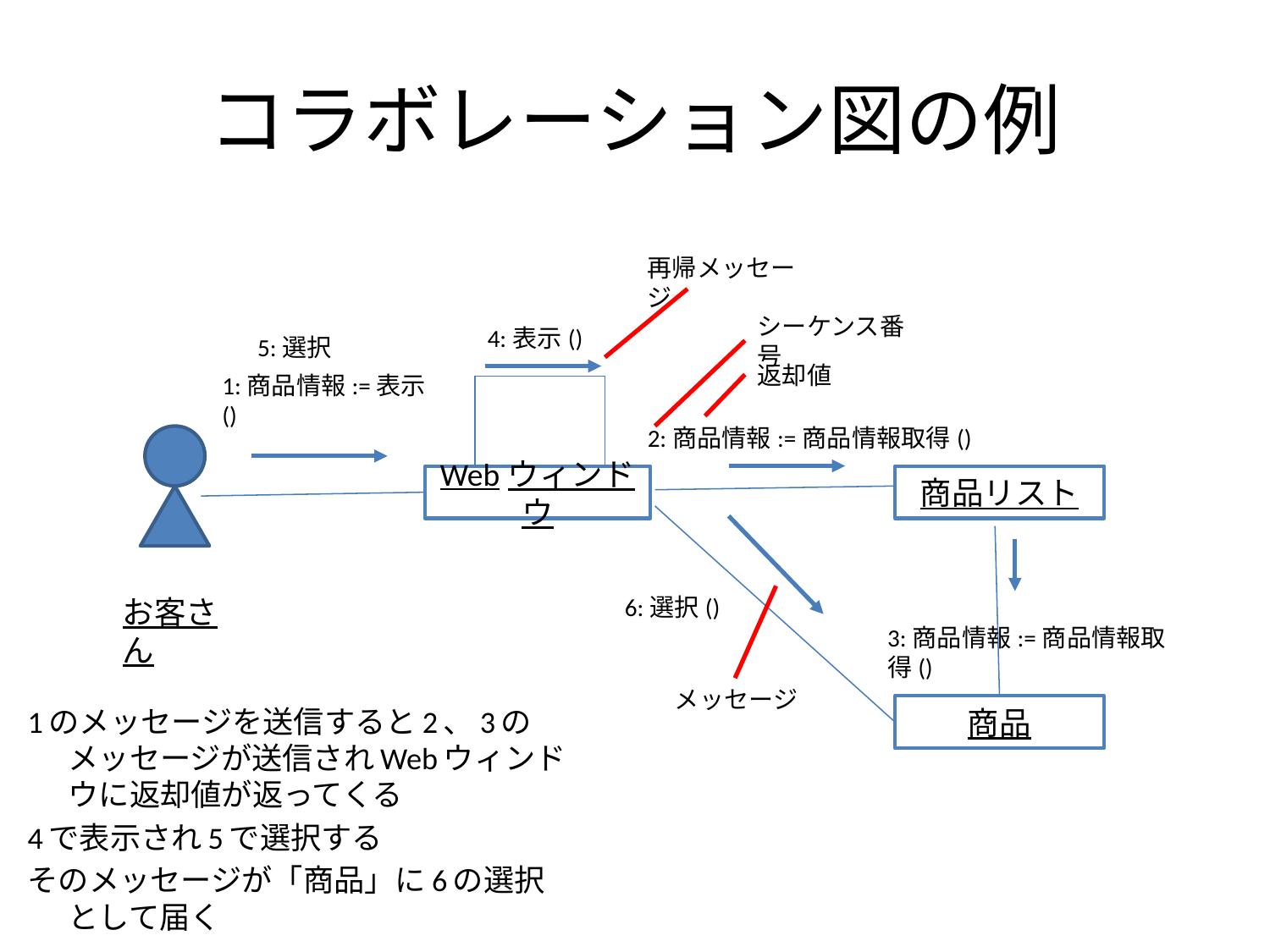

# コラボレーション図の例
再帰メッセージ
シーケンス番号
4:表示()
5:選択
返却値
1:商品情報:=表示()
2:商品情報:=商品情報取得()

Webウィンドウ
商品リスト

お客さん
6:選択()
3:商品情報:=商品情報取得()
メッセージ
1のメッセージを送信すると2、3のメッセージが送信されWebウィンドウに返却値が返ってくる
4で表示され5で選択する
そのメッセージが「商品」に6の選択として届く
商品